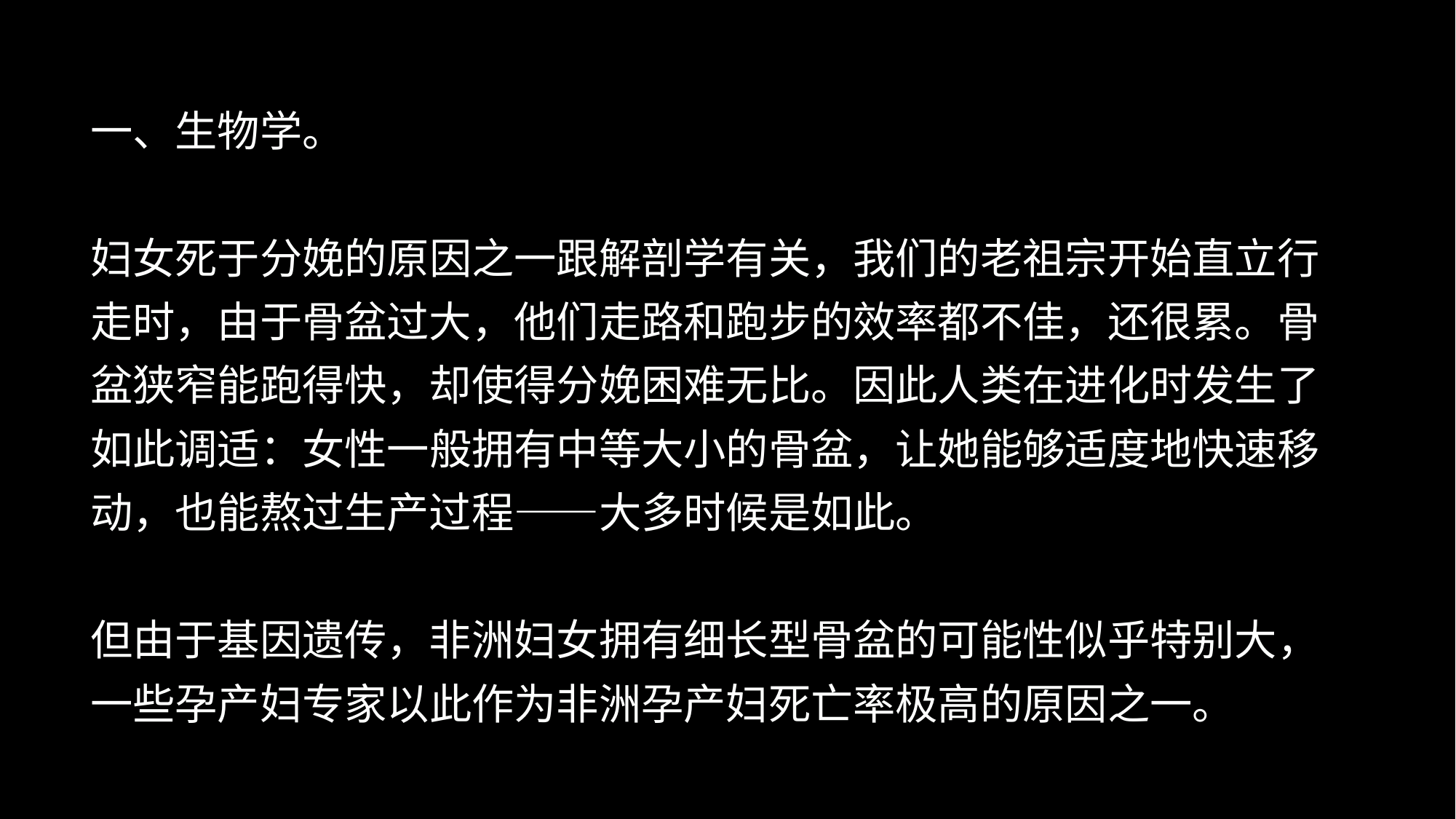

#
一、生物学。

妇女死于分娩的原因之一跟解剖学有关，我们的老祖宗开始直立行走时，由于骨盆过大，他们走路和跑步的效率都不佳，还很累。骨盆狭窄能跑得快，却使得分娩困难无比。因此人类在进化时发生了如此调适：女性一般拥有中等大小的骨盆，让她能够适度地快速移动，也能熬过生产过程——大多时候是如此。

但由于基因遗传，非洲妇女拥有细长型骨盆的可能性似乎特别大，一些孕产妇专家以此作为非洲孕产妇死亡率极高的原因之一。